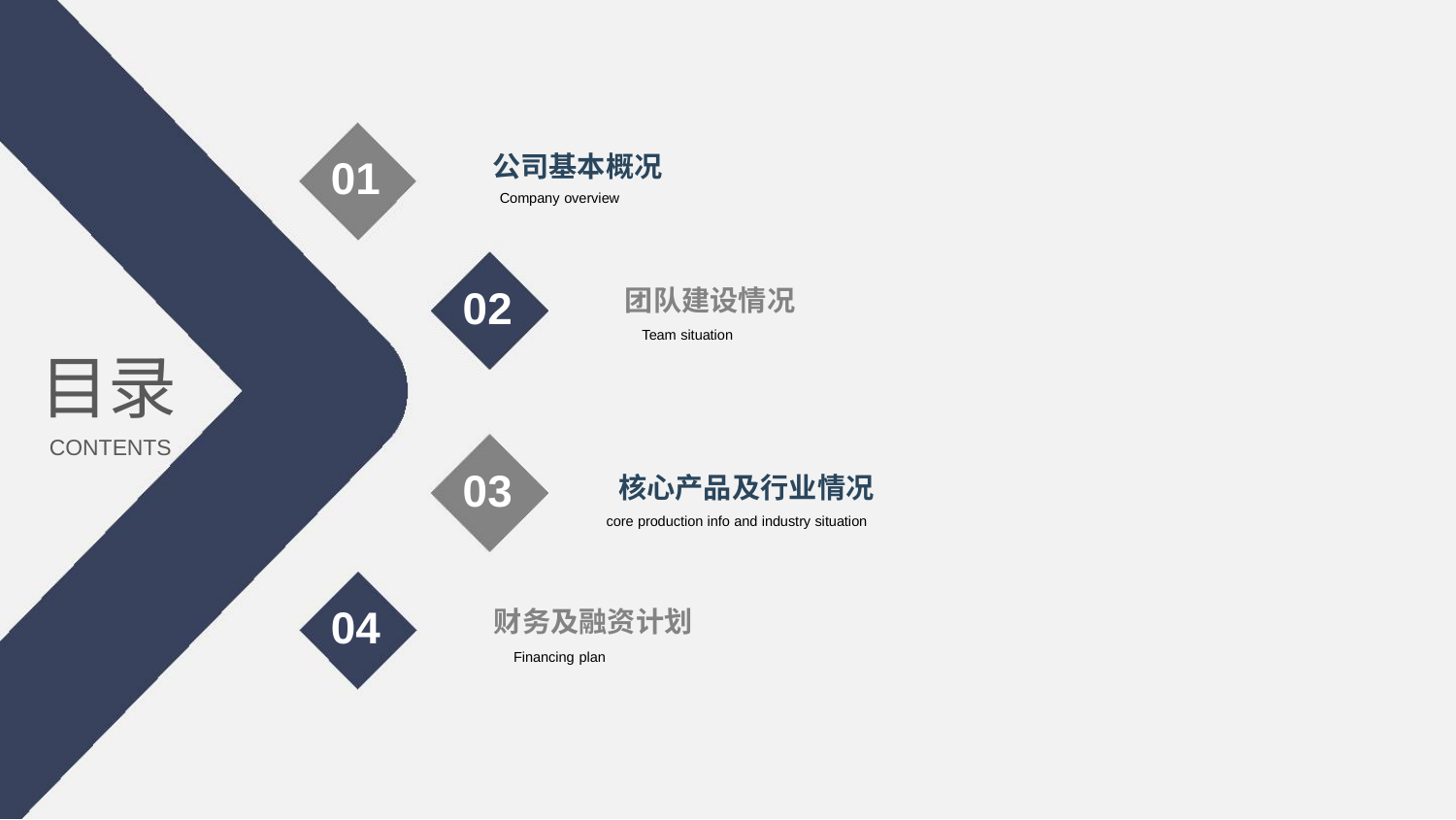

01
04
公司基本概况
Company overview
02
03
团队建设情况
Team situation
目录
CONTENTS
核心产品及行业情况
core production info and industry situation
财务及融资计划
Financing plan